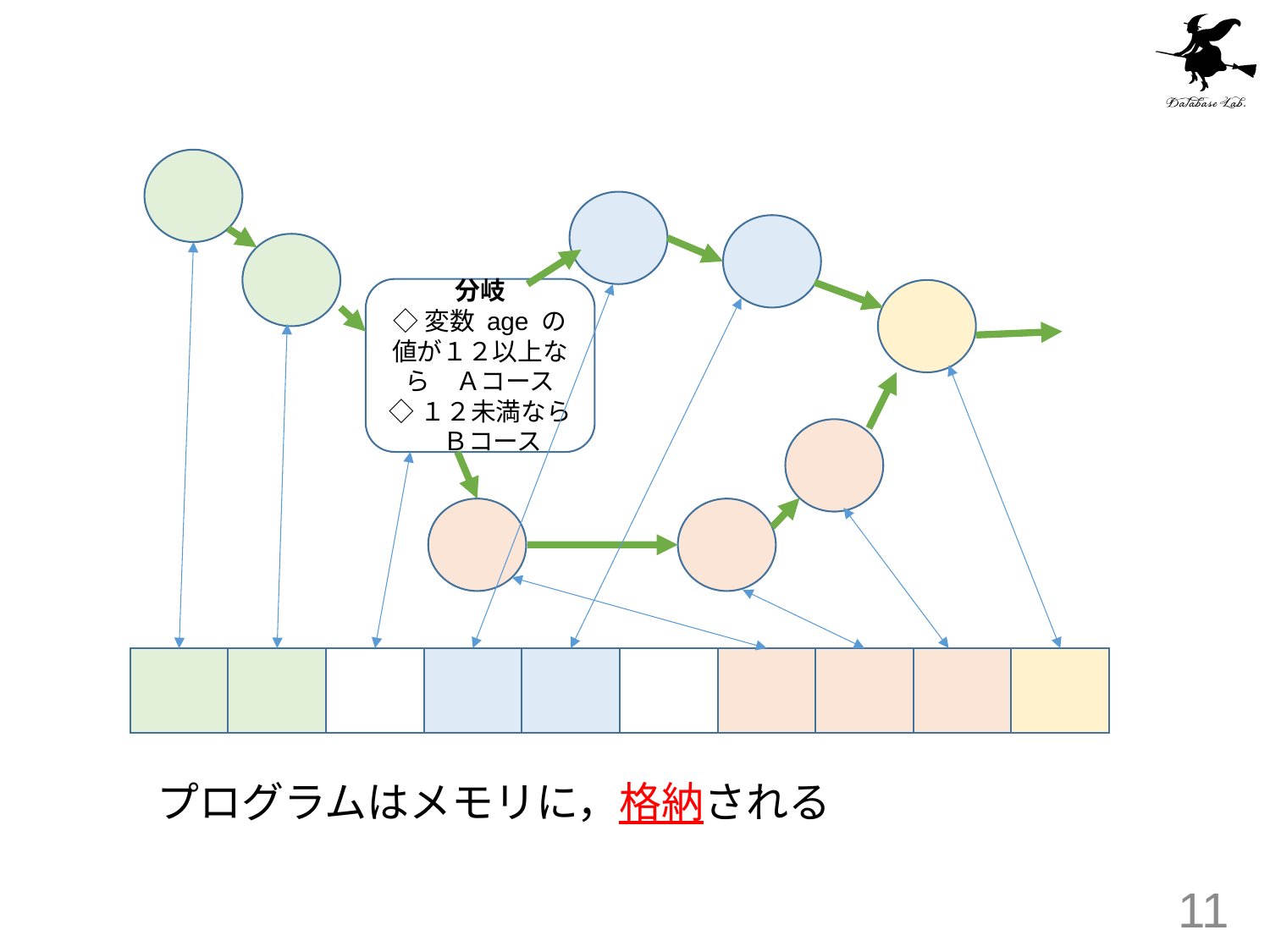

#

分岐
◇変数 age の値が１２以上なら　Ａコース
◇１２未満なら　Ｂコース

プログラムはメモリに，格納される
11